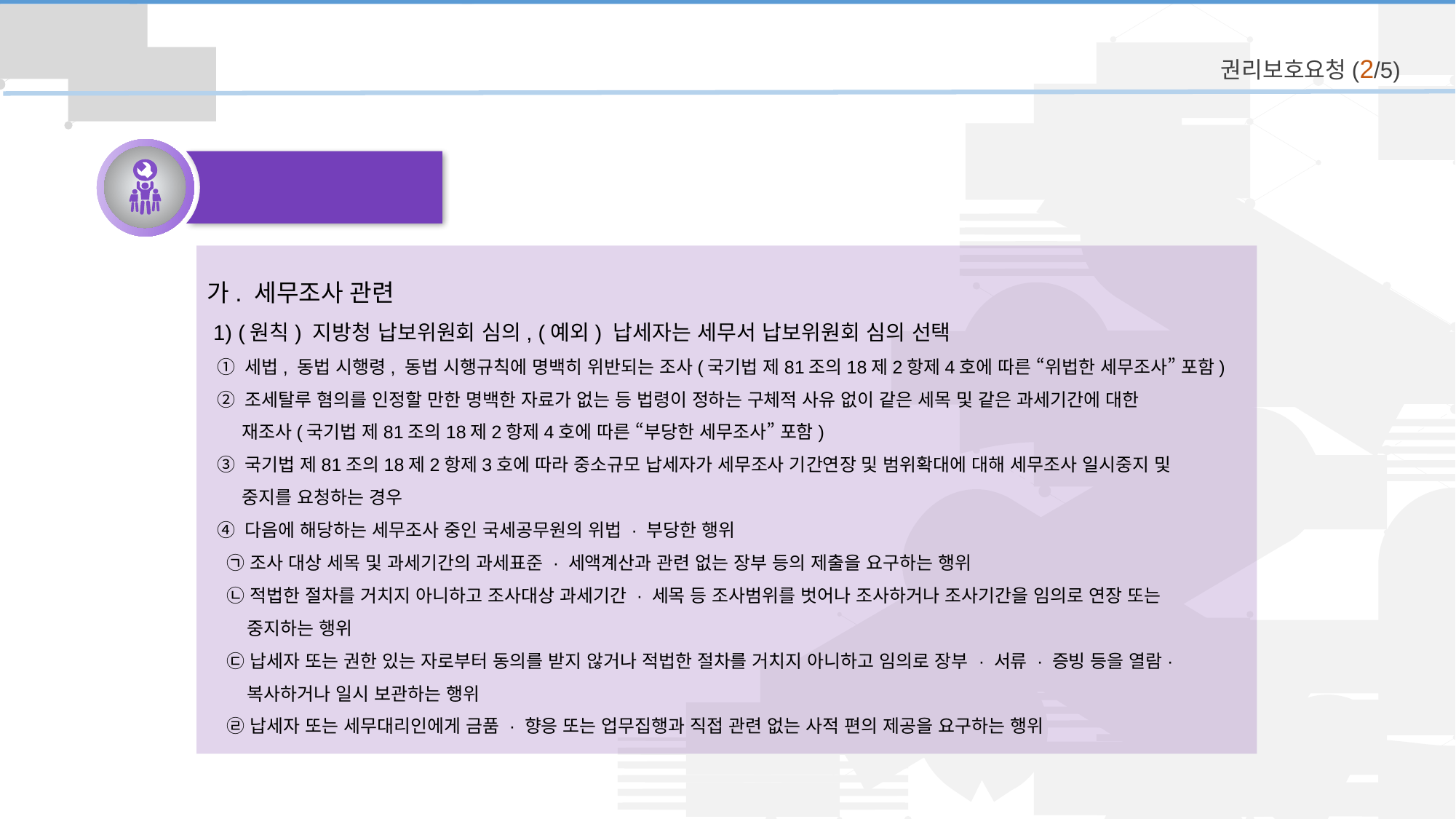

권리보호요청(2/5)

요청 대상
가. 세무조사 관련
 1) (원칙) 지방청 납보위원회 심의, (예외) 납세자는 세무서 납보위원회 심의 선택
  ① 세법, 동법 시행령, 동법 시행규칙에 명백히 위반되는 조사(국기법 제81조의18제2항제4호에 따른 “위법한 세무조사” 포함)
  ② 조세탈루 혐의를 인정할 만한 명백한 자료가 없는 등 법령이 정하는 구체적 사유 없이 같은 세목 및 같은 과세기간에 대한
      재조사(국기법 제81조의18제2항제4호에 따른 “부당한 세무조사” 포함)
  ③ 국기법 제81조의18제2항제3호에 따라 중소규모 납세자가 세무조사 기간연장 및 범위확대에 대해 세무조사 일시중지 및
      중지를 요청하는 경우
  ④ 다음에 해당하는 세무조사 중인 국세공무원의 위법 · 부당한 행위
   ㉠ 조사 대상 세목 및 과세기간의 과세표준 · 세액계산과 관련 없는 장부 등의 제출을 요구하는 행위
   ㉡ 적법한 절차를 거치지 아니하고 조사대상 과세기간 · 세목 등 조사범위를 벗어나 조사하거나 조사기간을 임의로 연장 또는
       중지하는 행위
   ㉢ 납세자 또는 권한 있는 자로부터 동의를 받지 않거나 적법한 절차를 거치지 아니하고 임의로 장부 · 서류 · 증빙 등을 열람·
       복사하거나 일시 보관하는 행위
   ㉣ 납세자 또는 세무대리인에게 금품 · 향응 또는 업무집행과 직접 관련 없는 사적 편의 제공을 요구하는 행위